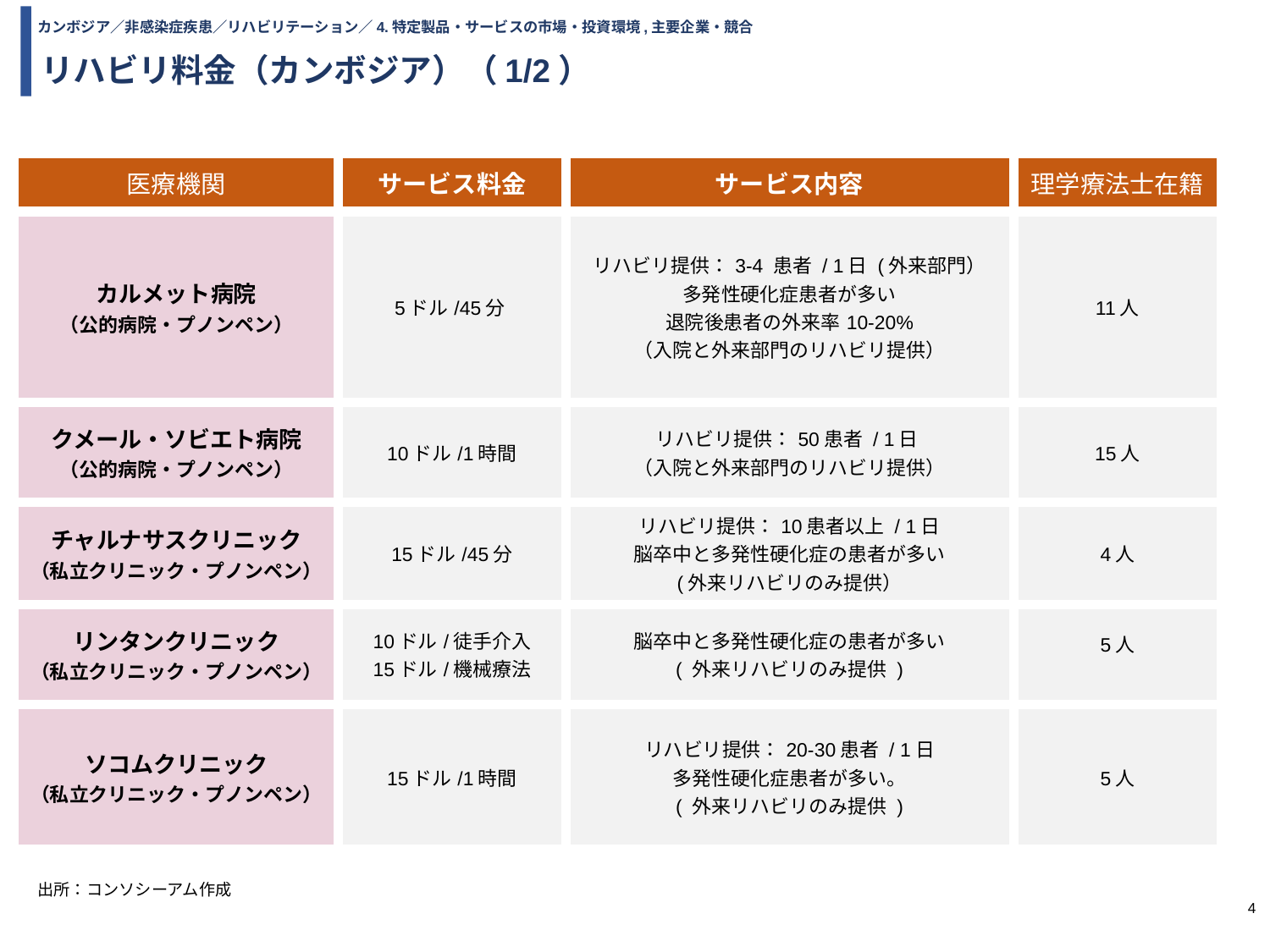

カンボジア／非感染症疾患／リハビリテーション／4.特定製品・サービスの市場・投資環境,主要企業・競合
# リハビリ料金（カンボジア）（1/2）
| 医療機関 | サービス料金 | サービス内容 | 理学療法士在籍 |
| --- | --- | --- | --- |
| カルメット病院 （公的病院・プノンペン） | 5ドル/45分 | リハビリ提供：3-4 患者 / 1日 (外来部門） 多発性硬化症患者が多い 退院後患者の外来率10-20% （入院と外来部門のリハビリ提供） | 11人 |
| クメール・ソビエト病院 （公的病院・プノンペン） | 10ドル/1時間 | リハビリ提供：50患者 / 1日 （入院と外来部門のリハビリ提供） | 15人 |
| チャルナサスクリニック （私立クリニック・プノンペン） | 15ドル/45分 | リハビリ提供：10患者以上 / 1日 脳卒中と多発性硬化症の患者が多い (外来リハビリのみ提供） | 4人 |
| リンタンクリニック （私立クリニック・プノンペン） | 10ドル/徒手介入 15ドル/機械療法 | 脳卒中と多発性硬化症の患者が多い ( 外来リハビリのみ提供 ) | 5人 |
| ソコムクリニック （私立クリニック・プノンペン） | 15ドル/1時間 | リハビリ提供：20-30患者 / 1日 多発性硬化症患者が多い。 ( 外来リハビリのみ提供 ) | 5人 |
出所：コンソシーアム作成
4